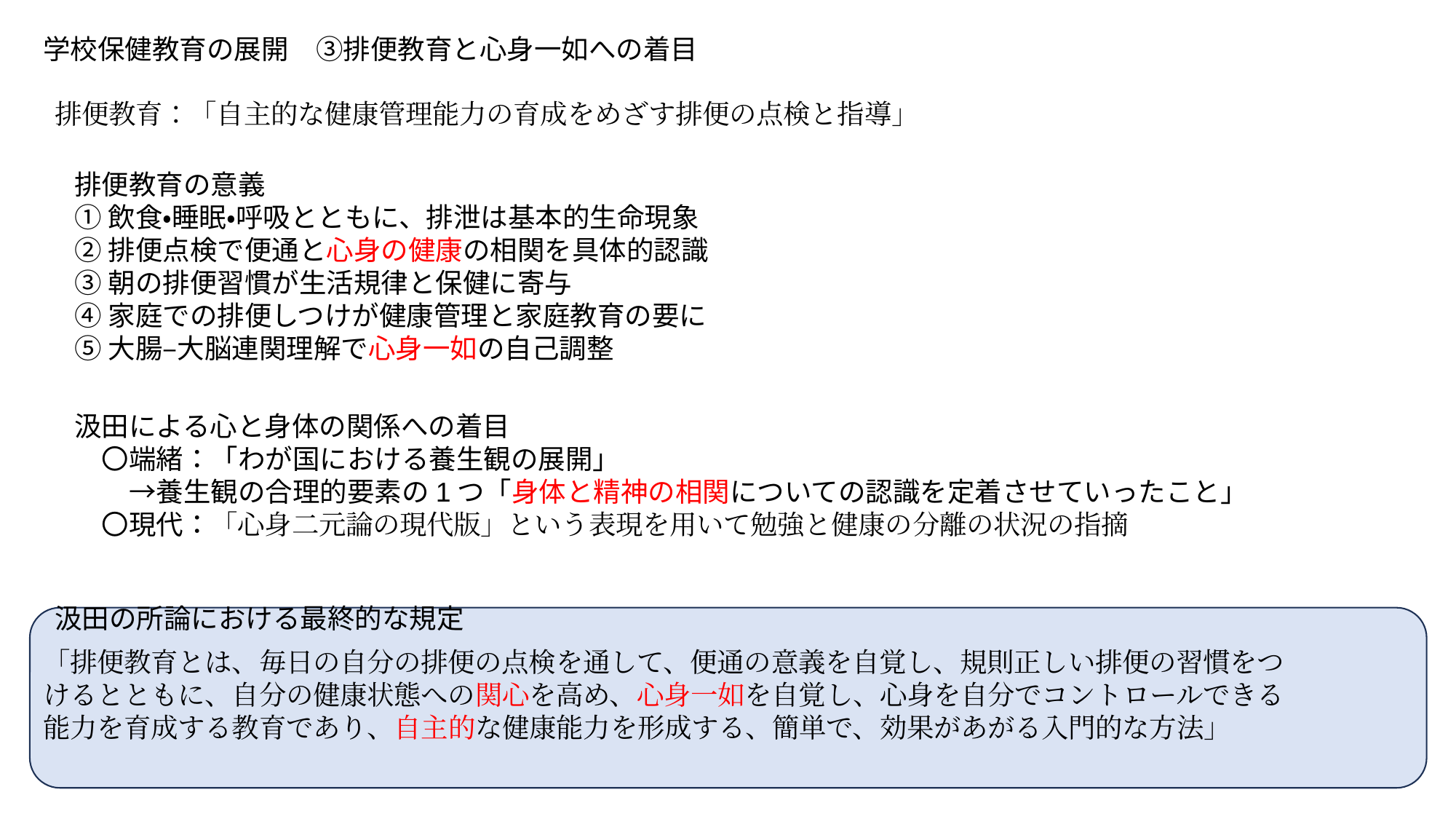

学校保健教育の展開　③排便教育と心身一如への着目
排便教育：「自主的な健康管理能力の育成をめざす排便の点検と指導」
排便教育の意義
①飲食・睡眠・呼吸とともに、排泄は基本的生命現象
②排便点検で便通と心身の健康の相関を具体的認識
③朝の排便習慣が生活規律と保健に寄与
④家庭での排便しつけが健康管理と家庭教育の要に
⑤大腸–大脳連関理解で心身一如の自己調整
汲田による心と身体の関係への着目
　〇端緒：「わが国における養生観の展開」
　　→養生観の合理的要素の1つ「身体と精神の相関についての認識を定着させていったこと」
　〇現代：「心身二元論の現代版」という表現を用いて勉強と健康の分離の状況の指摘
汲田の所論における最終的な規定

「排便教育とは、毎日の自分の排便の点検を通して、便通の意義を自覚し、規則正しい排便の習慣をつけるとともに、自分の健康状態への関心を高め、心身一如を自覚し、心身を自分でコントロールできる能力を育成する教育であり、自主的な健康能力を形成する、簡単で、効果があがる入門的な方法」